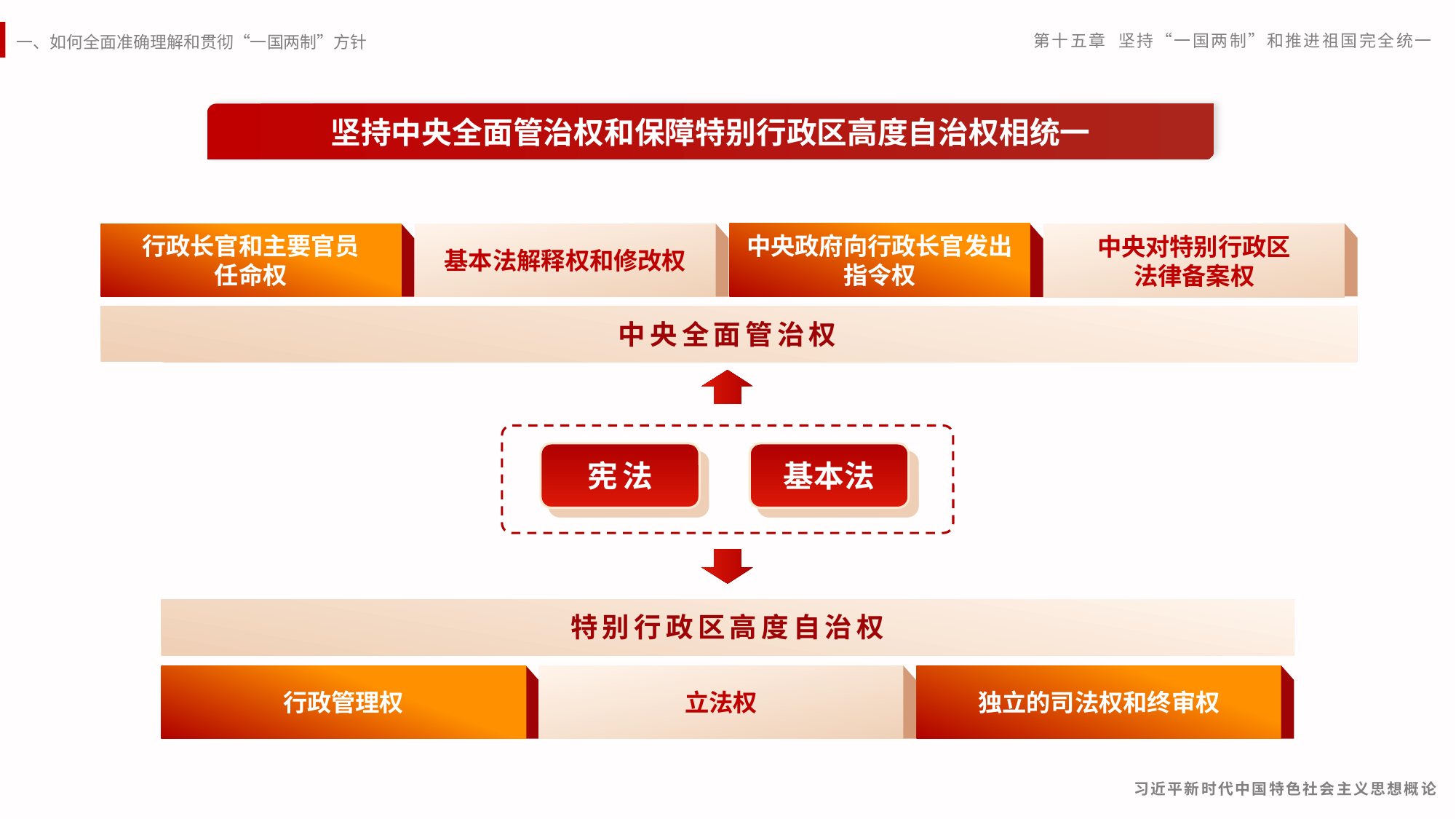

坚持中央全面管治权和保障特别行政区高度自治权相统一
中央政府向行政长官发出
指令权

中央对特别行政区
法律备案权

行政长官和主要官员
任命权

基本法解释权和修改权

中央全面管治权

宪法
基本法

特别行政区高度自治权

行政管理权

独立的司法权和终审权

立法权